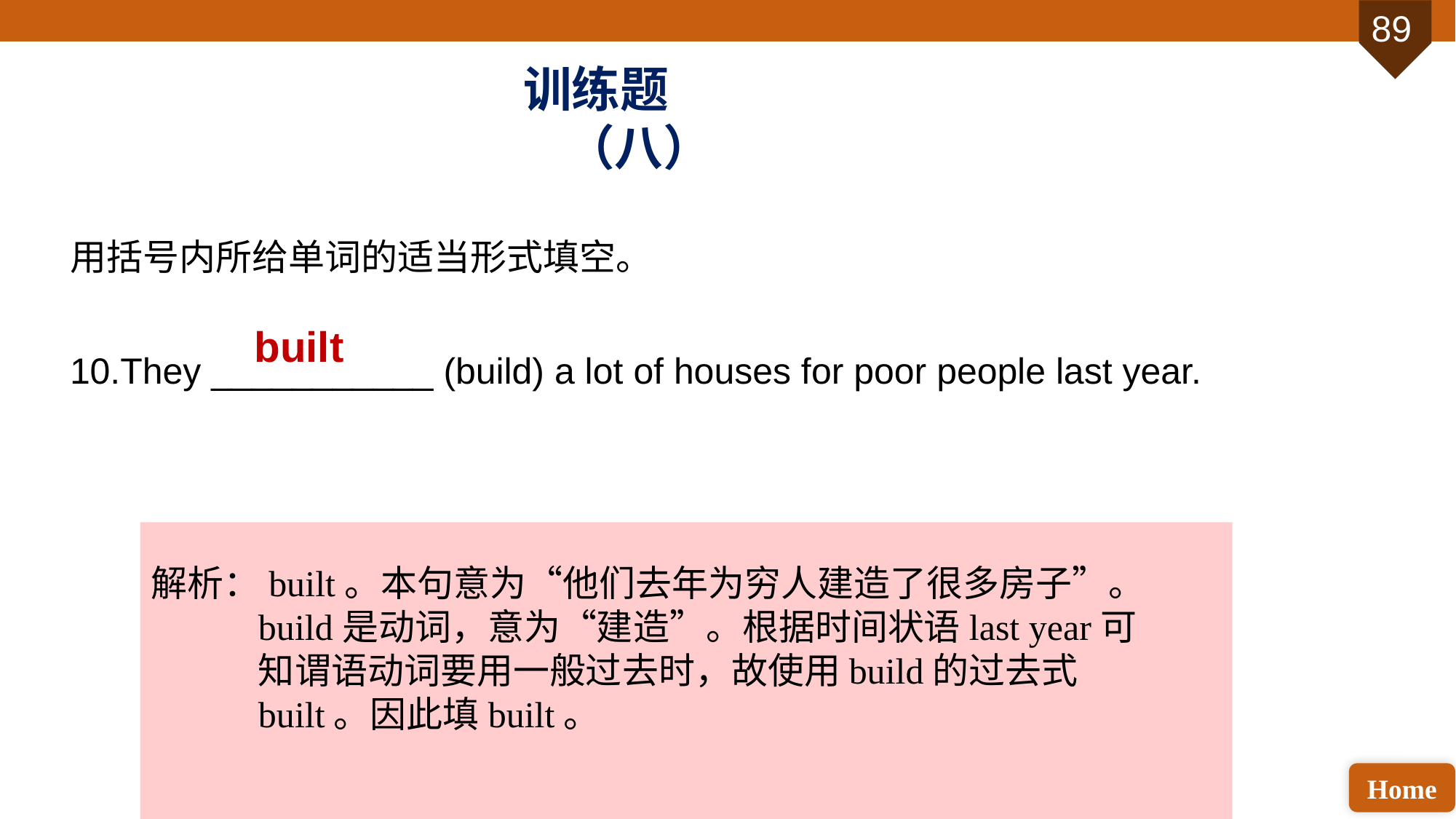

训练题（八）
用括号内所给单词的适当形式填空。

10.They ___________ (build) a lot of houses for poor people last year.
built

解析：built。本句意为“他们去年为穷人建造了很多房子”。build是动词，意为“建造”。根据时间状语last year可知谓语动词要用一般过去时，故使用build的过去式built。因此填built。